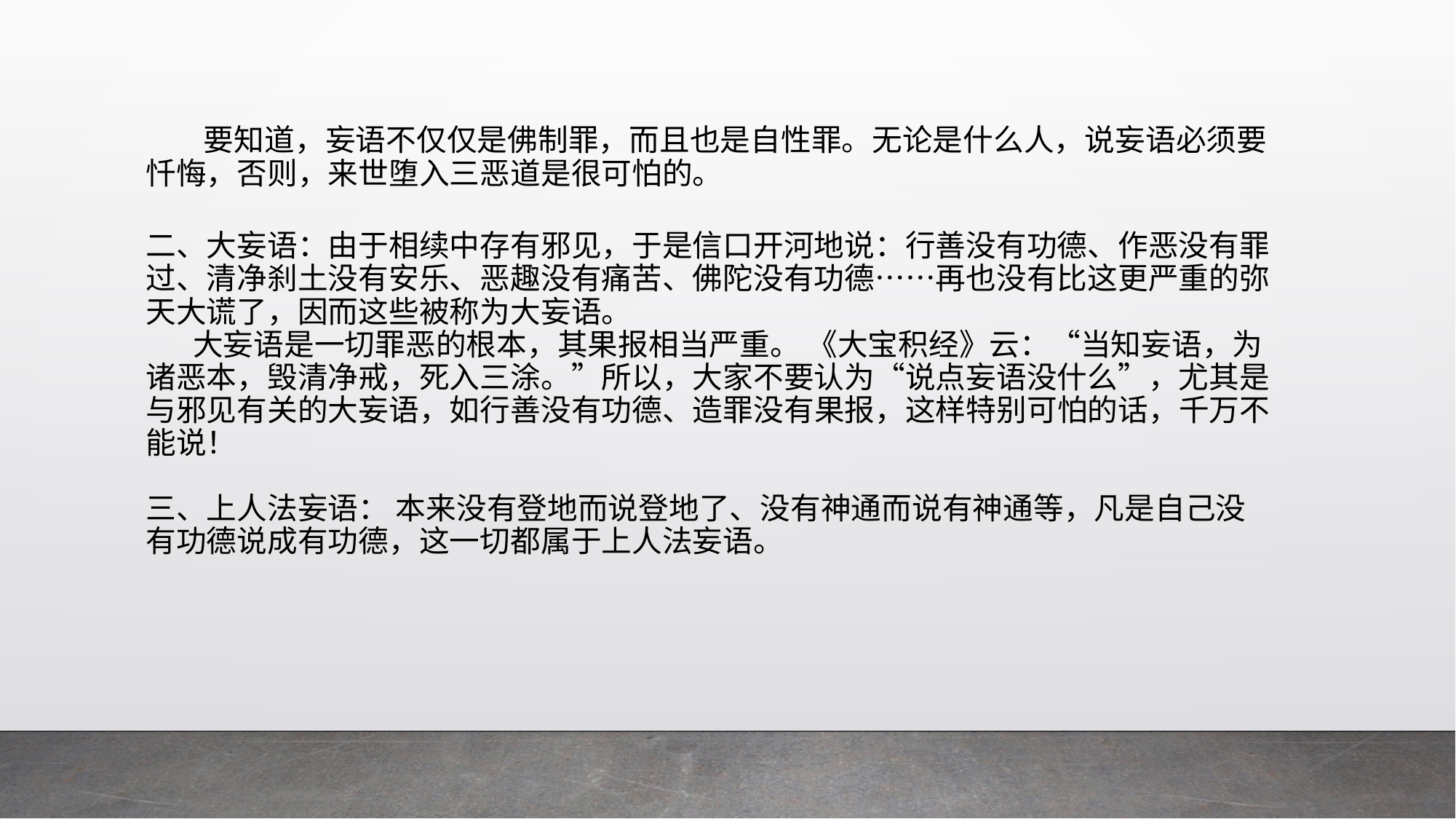

要知道，妄语不仅仅是佛制罪，而且也是自性罪。无论是什么人，说妄语必须要忏悔，否则，来世堕入三恶道是很可怕的。
二、大妄语：由于相续中存有邪见，于是信口开河地说：行善没有功德、作恶没有罪过、清净刹土没有安乐、恶趣没有痛苦、佛陀没有功德……再也没有比这更严重的弥天大谎了，因而这些被称为大妄语。
       大妄语是一切罪恶的根本，其果报相当严重。 《大宝积经》云：“当知妄语，为诸恶本，毁清净戒，死入三涂。”所以，大家不要认为“说点妄语没什么”，尤其是与邪见有关的大妄语，如行善没有功德、造罪没有果报，这样特别可怕的话，千万不能说！
三、上人法妄语： 本来没有登地而说登地了、没有神通而说有神通等，凡是自己没有功德说成有功德，这一切都属于上人法妄语。